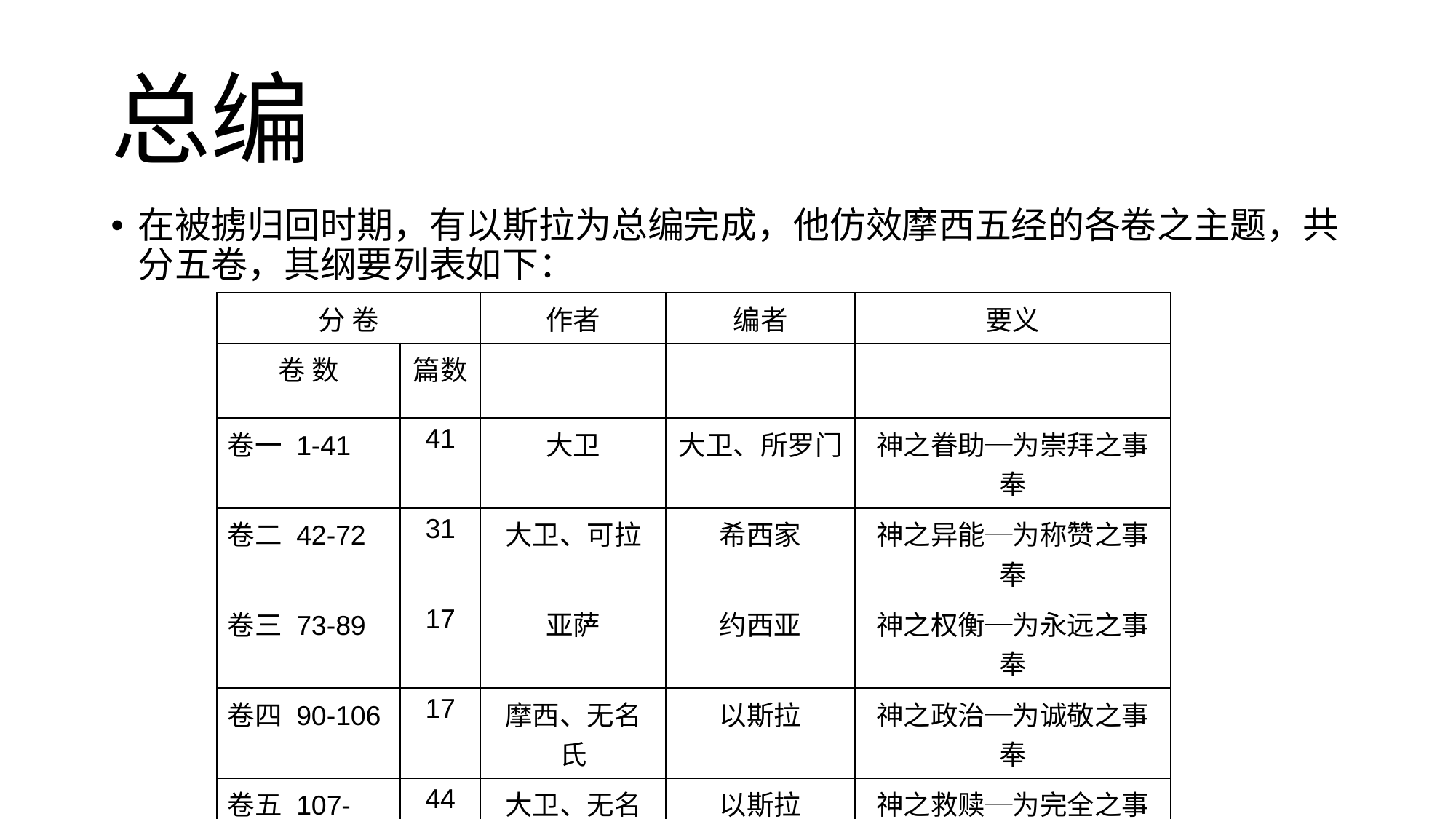

# 总编
在被掳归回时期，有以斯拉为总编完成，他仿效摩西五经的各卷之主题，共分五卷，其纲要列表如下：

| 分 卷 |  | 作者 | 编者 | 要义 |
| --- | --- | --- | --- | --- |
| 卷 数 | 篇数 |  |  |  |
| 卷一 1-41 | 41 | 大卫 | 大卫、所罗门 | 神之眷助─为崇拜之事奉 |
| 卷二 42-72 | 31 | 大卫、可拉 | 希西家 | 神之异能─为称赞之事奉 |
| 卷三 73-89 | 17 | 亚萨 | 约西亚 | 神之权衡─为永远之事奉 |
| 卷四 90-106 | 17 | 摩西、无名氏 | 以斯拉 | 神之政治─为诚敬之事奉 |
| 卷五 107-150 | 44 | 大卫、无名氏 | 以斯拉 | 神之救赎─为完全之事奉 |